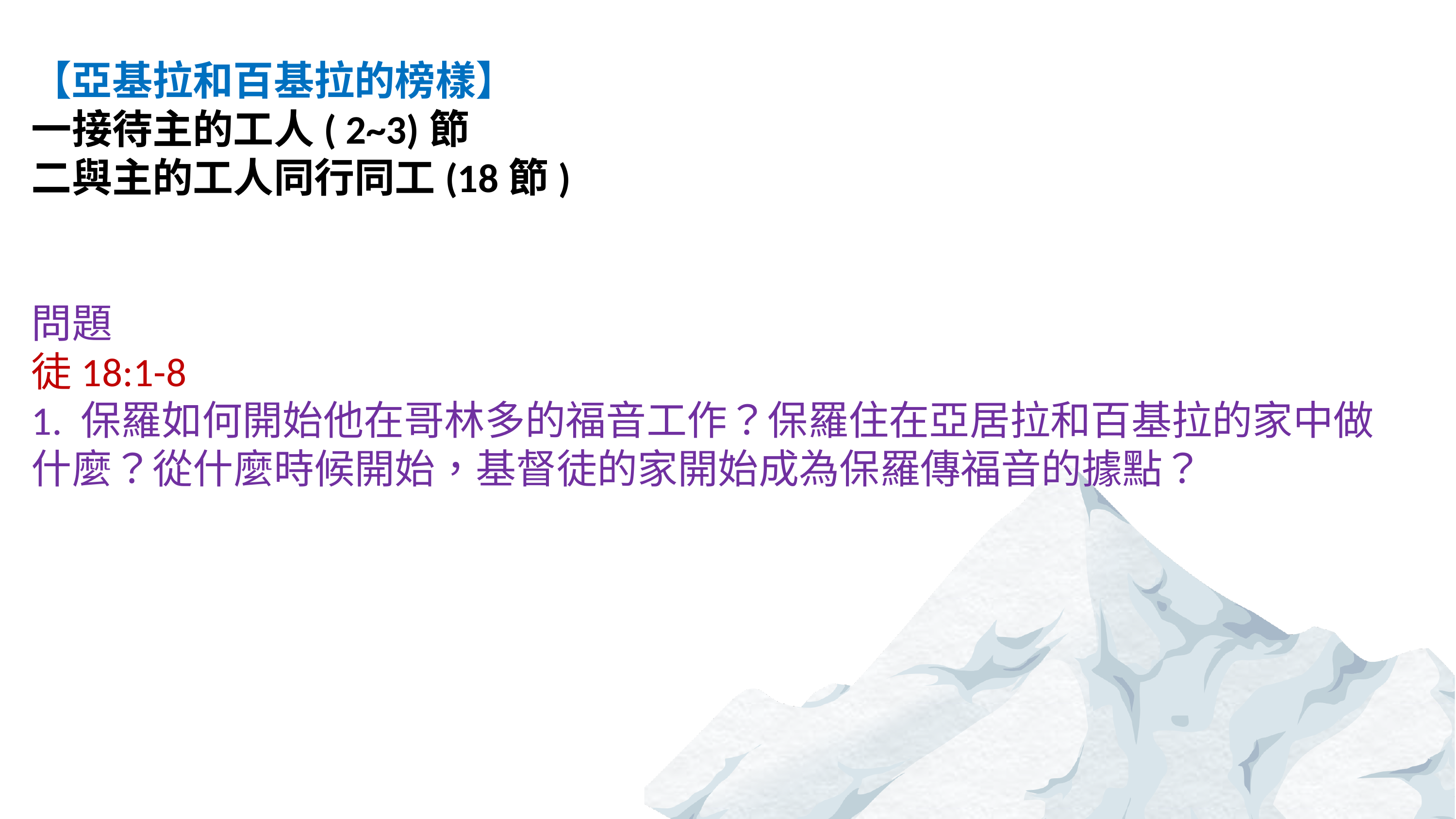

【亞基拉和百基拉的榜樣】
一接待主的工人( 2~3)節
二與主的工人同行同工(18節)

問題
徒18:1-8
1. 保羅如何開始他在哥林多的福音工作？保羅住在亞居拉和百基拉的家中做什麼？從什麼時候開始，基督徒的家開始成為保羅傳福音的據點？